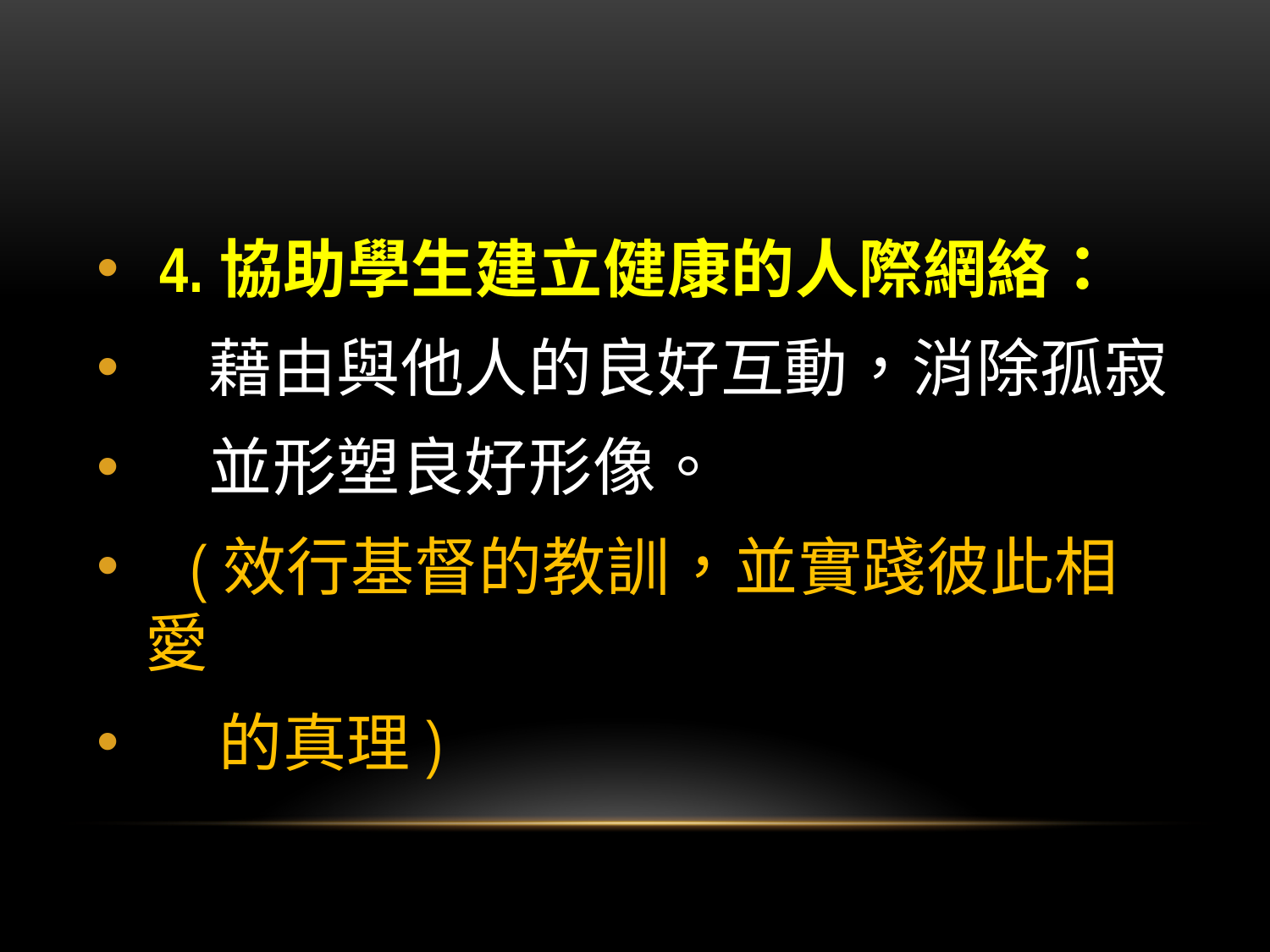

#
 4.協助學生建立健康的人際網絡：
　藉由與他人的良好互動，消除孤寂
　並形塑良好形像。
   (效行基督的教訓，並實踐彼此相愛
    的真理)